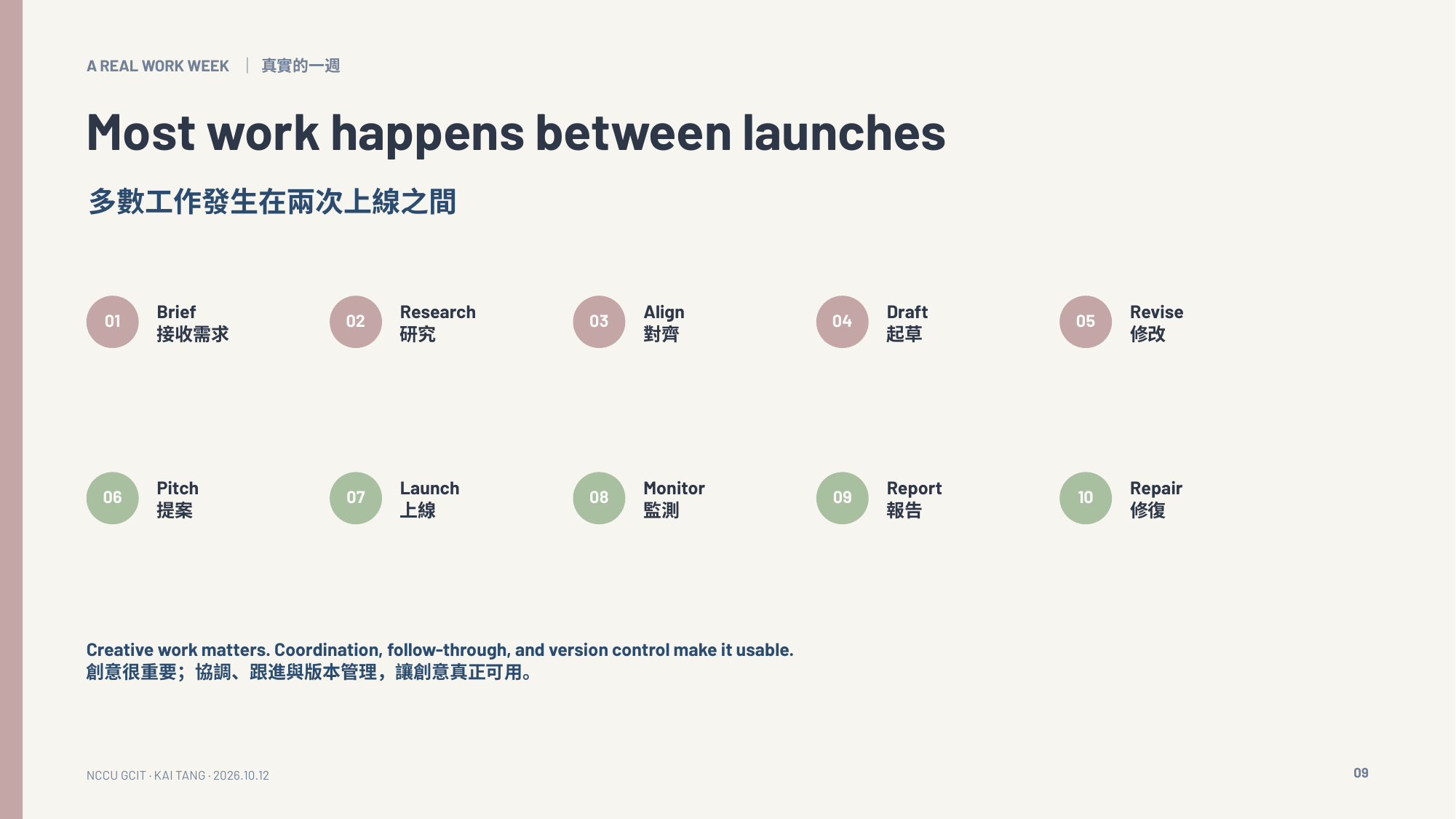

A REAL WORK WEEK  ｜  真實的一週
Most work happens between launches
多數工作發生在兩次上線之間

Brief
接收需求
Research
研究
Align
對齊
Draft
起草
Revise
修改
01
02
03
04
05

Pitch
提案
Launch
上線
Monitor
監測
Report
報告
Repair
修復
06
07
08
09
10
Creative work matters. Coordination, follow-through, and version control make it usable.
創意很重要；協調、跟進與版本管理，讓創意真正可用。
09
NCCU GCIT · KAI TANG · 2026.10.12